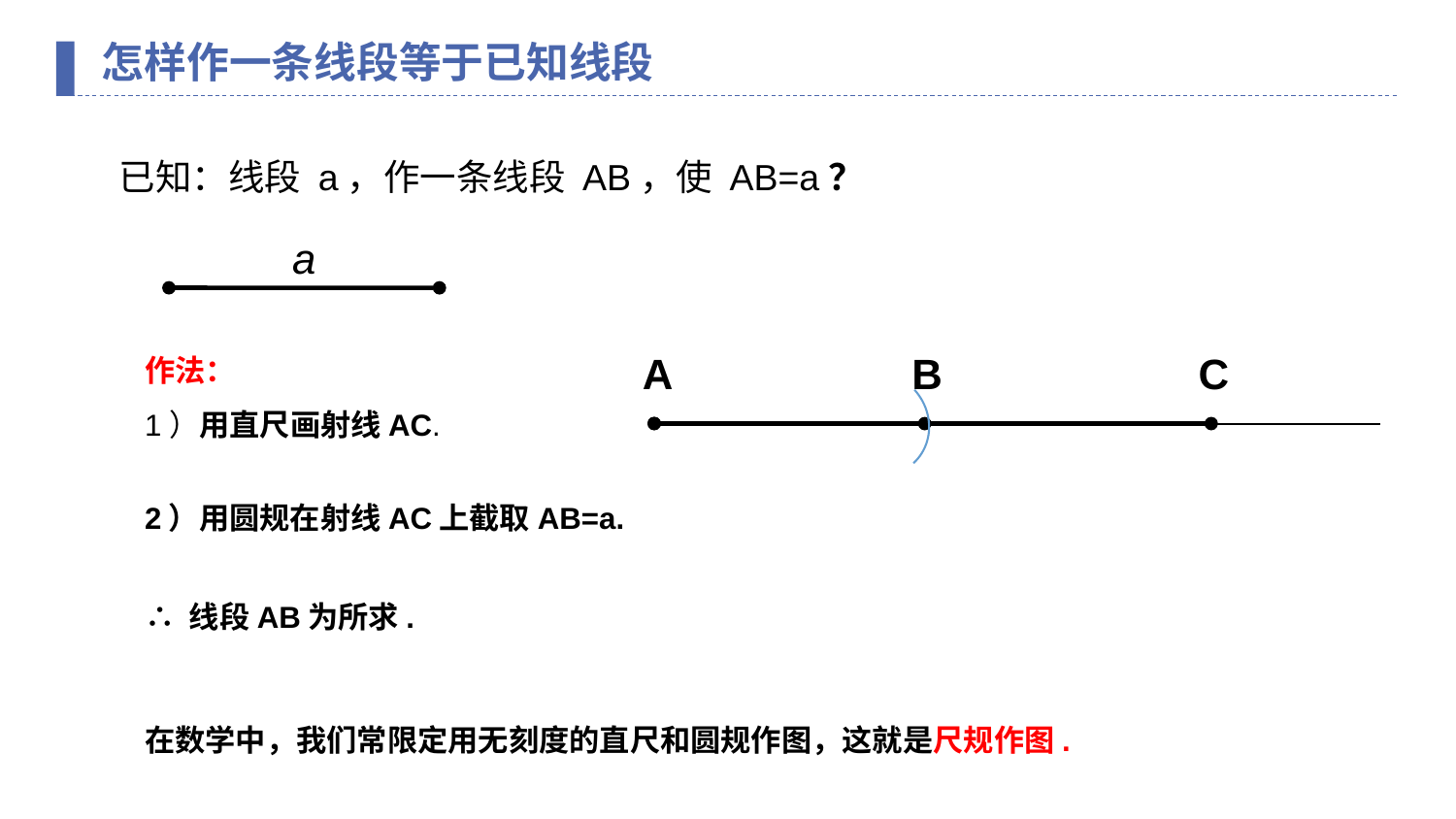

怎样作一条线段等于已知线段
已知：线段 a，作一条线段 AB，使 AB=a？
a

作法：
1）用直尺画射线AC.
A
B
C

2）用圆规在射线AC上截取AB=a.
∴ 线段AB为所求.
在数学中，我们常限定用无刻度的直尺和圆规作图，这就是尺规作图.